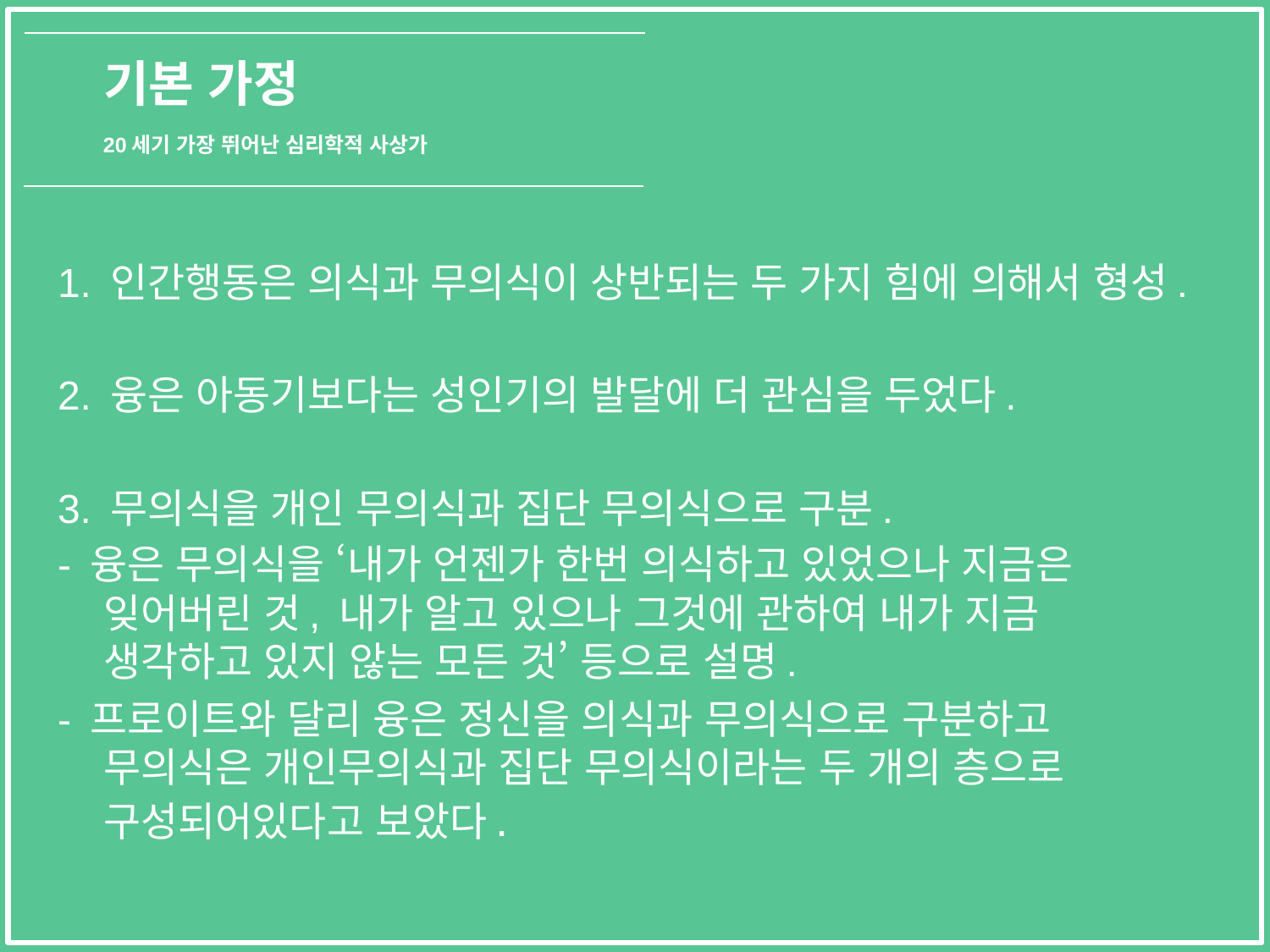

# 분석심리이론의 개념 및 특징
기본 가정

20세기 가장 뛰어난 심리학적 사상가
1. 인간행동은 의식과 무의식이 상반되는 두 가지 힘에 의해서 형성.

2. 융은 아동기보다는 성인기의 발달에 더 관심을 두었다.

3. 무의식을 개인 무의식과 집단 무의식으로 구분.
- 융은 무의식을 ‘내가 언젠가 한번 의식하고 있었으나 지금은 잊어버린 것, 내가 알고 있으나 그것에 관하여 내가 지금 생각하고 있지 않는 모든 것’ 등으로 설명.
- 프로이트와 달리 융은 정신을 의식과 무의식으로 구분하고 무의식은 개인무의식과 집단 무의식이라는 두 개의 층으로 구성되어있다고 보았다.